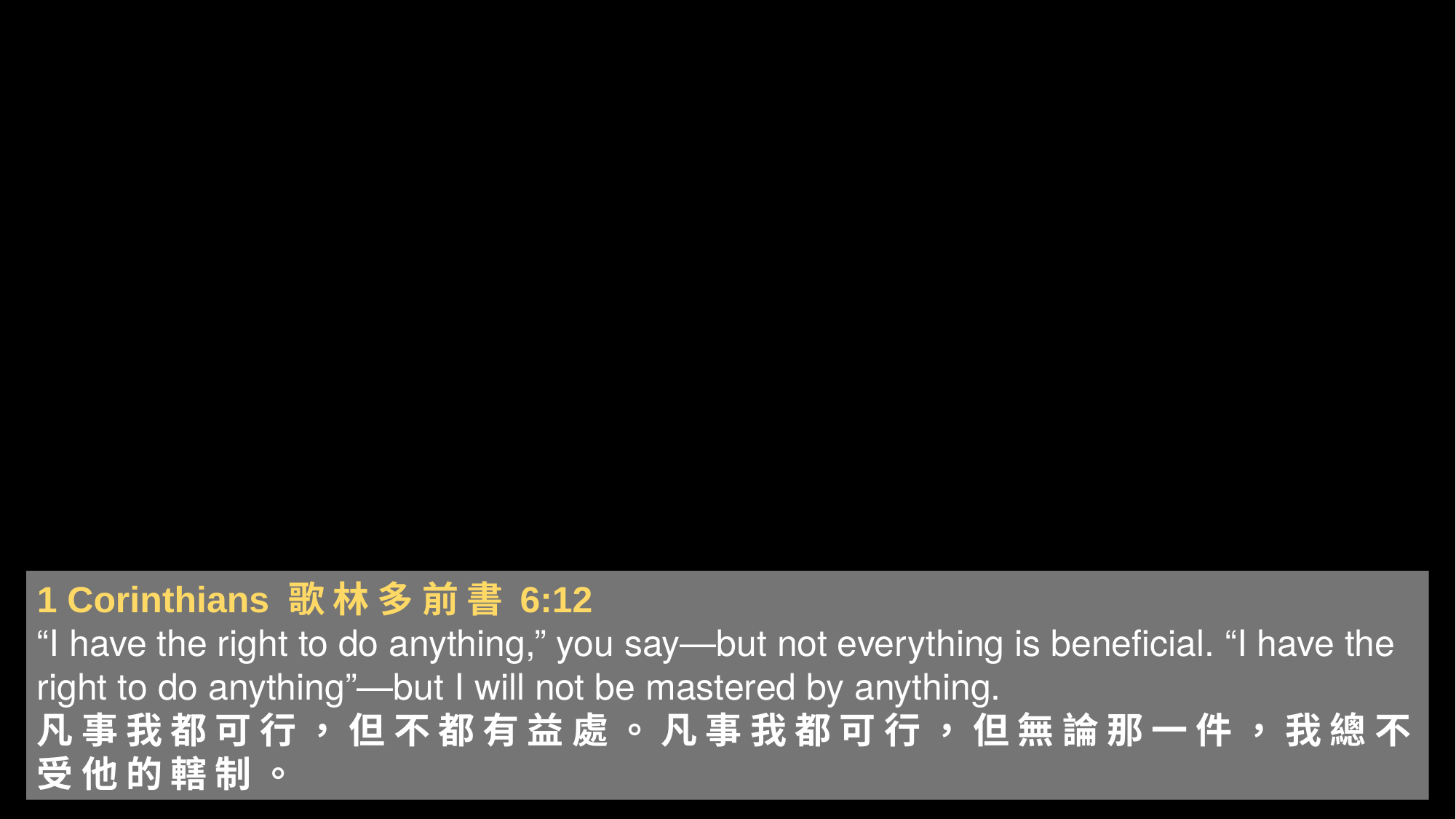

1 Corinthians 歌 林 多 前 書 6:12
“I have the right to do anything,” you say—but not everything is beneficial. “I have the right to do anything”—but I will not be mastered by anything.
凡 事 我 都 可 行 ， 但 不 都 有 益 處 。 凡 事 我 都 可 行 ， 但 無 論 那 一 件 ， 我 總 不 受 他 的 轄 制 。